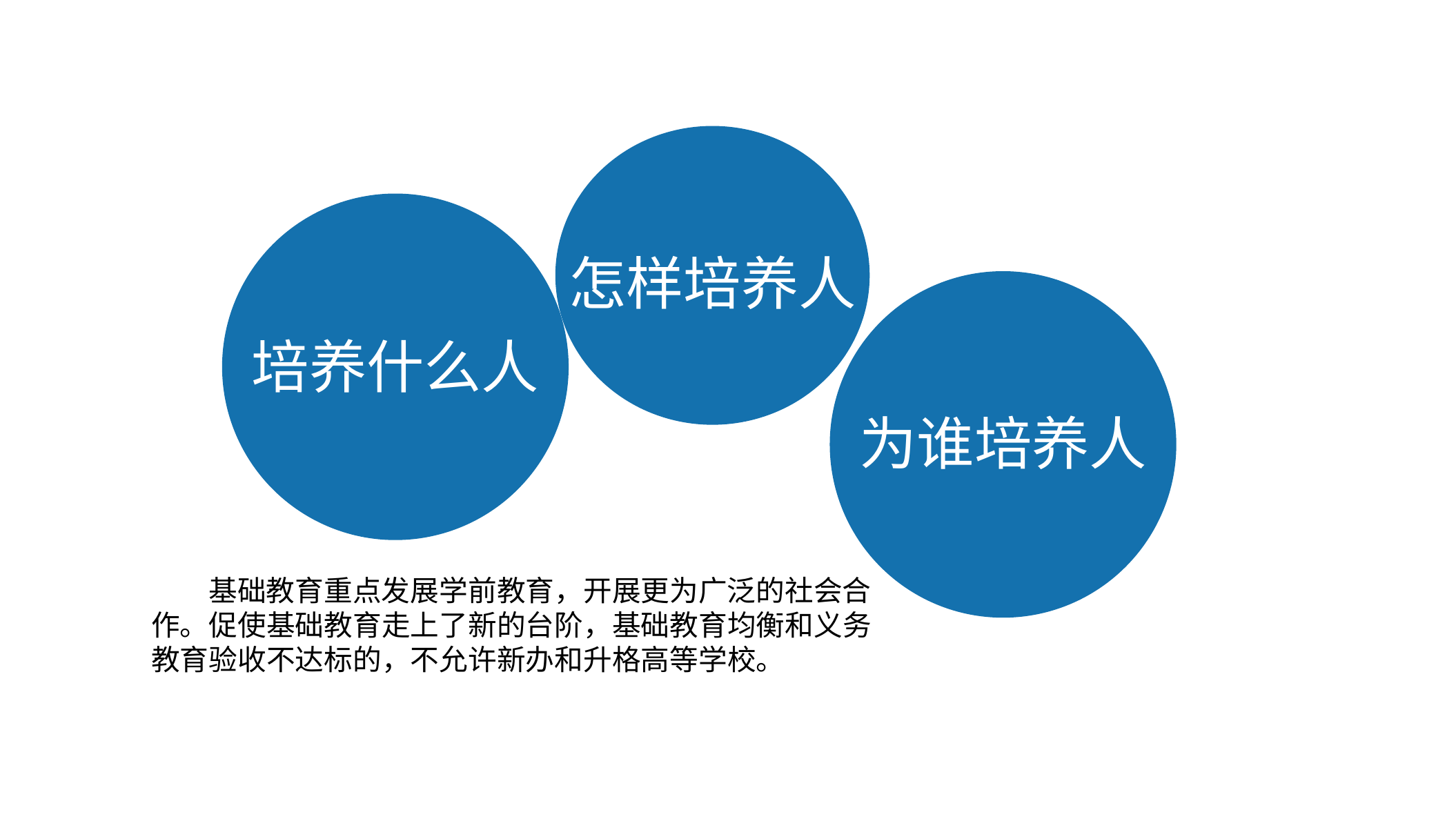

培养什么人
怎样培养人

为谁培养人
点燃型
基础教育重点发展学前教育，开展更为广泛的社会合作。促使基础教育走上了新的台阶，基础教育均衡和义务教育验收不达标的，不允许新办和升格高等学校。